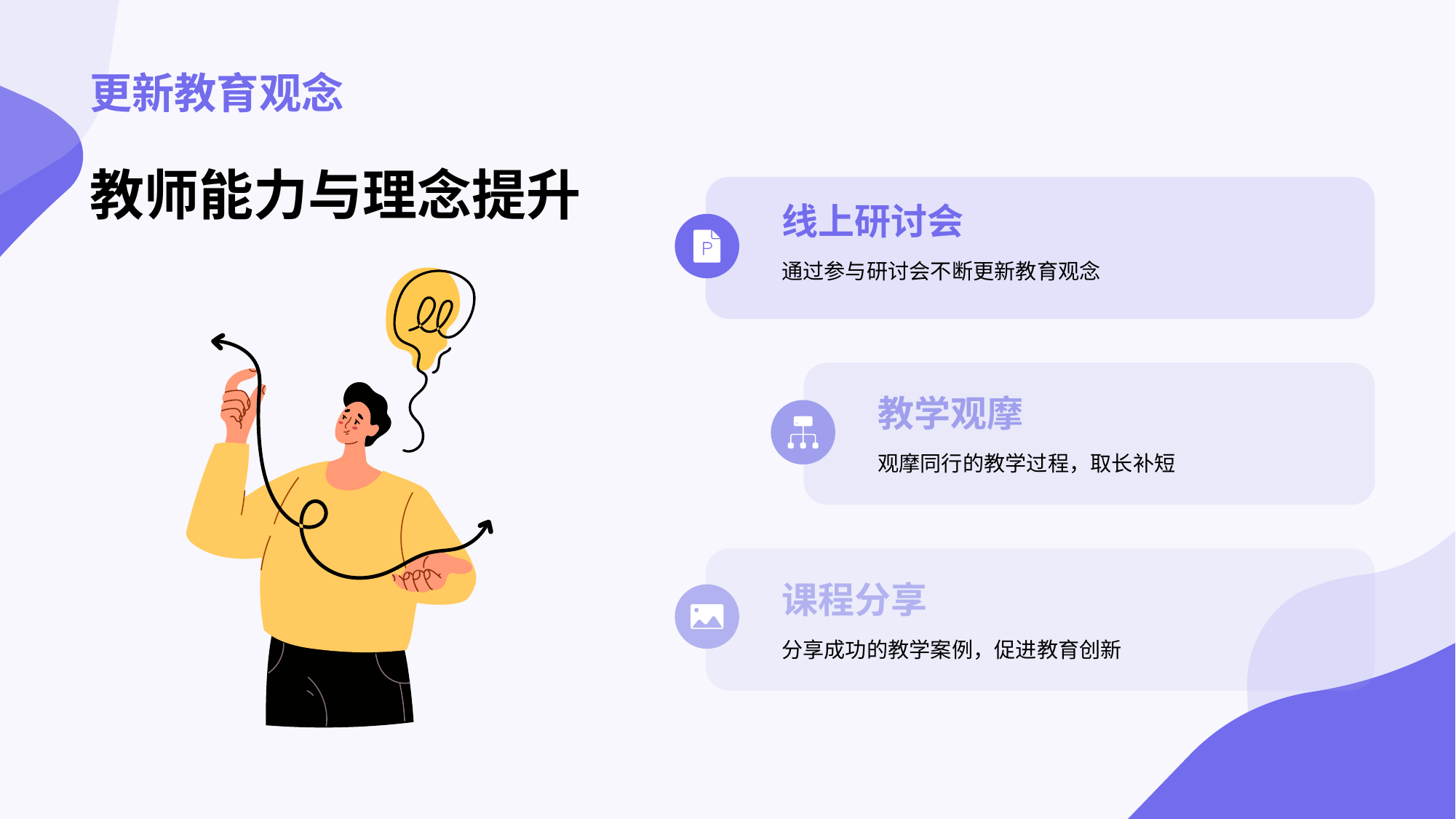

# 更新教育观念
教师能力与理念提升

线上研讨会
通过参与研讨会不断更新教育观念

教学观摩
观摩同行的教学过程，取长补短

课程分享
分享成功的教学案例，促进教育创新